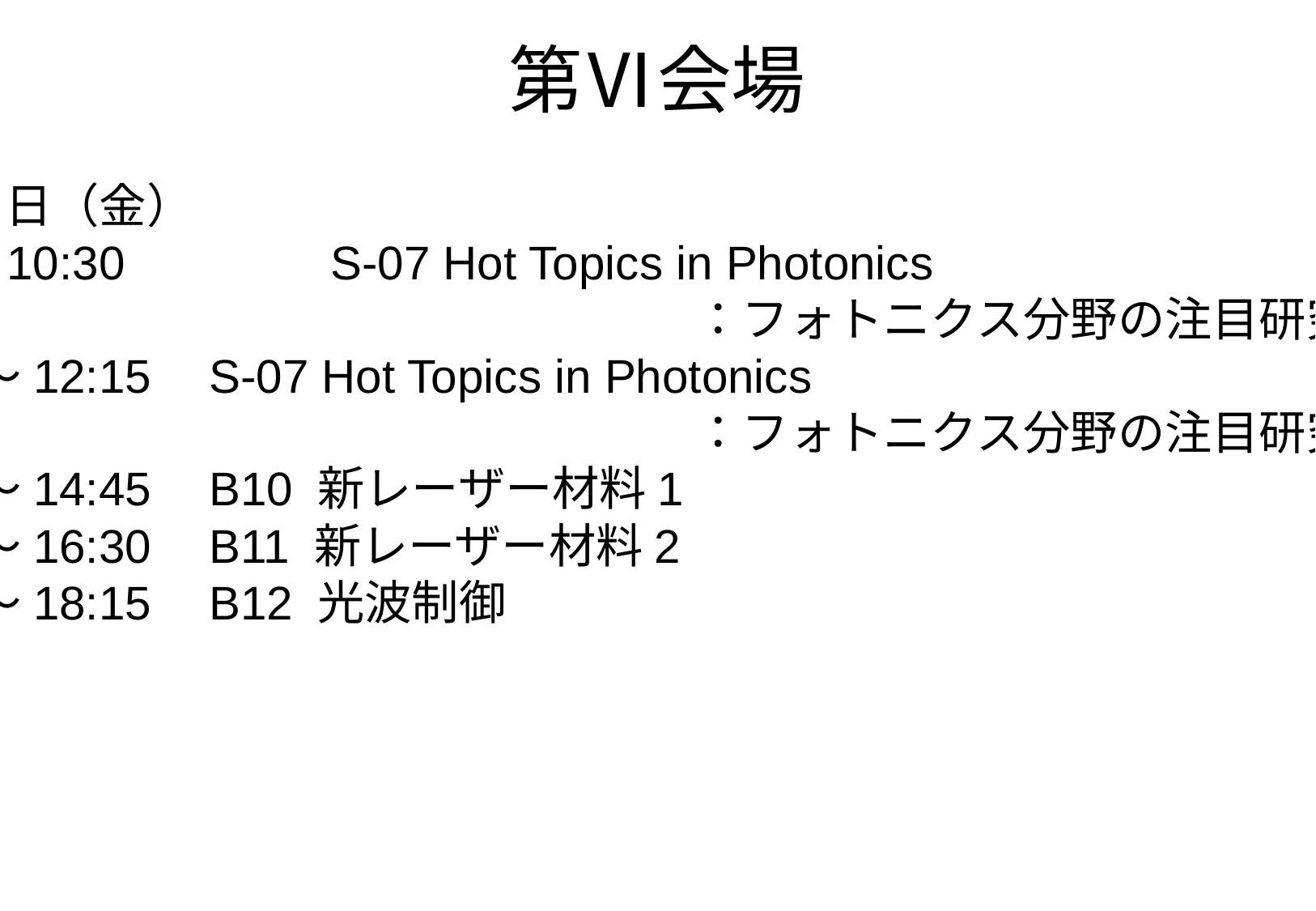

# 第Ⅵ会場
1月20日（金）
9:00～10:30		S-07 Hot Topics in Photonics
							：フォトニクス分野の注目研究2022
10:45～12:15	S-07 Hot Topics in Photonics
							：フォトニクス分野の注目研究2022
13:30～14:45	B10 新レーザー材料1
15:15～16:30	B11 新レーザー材料2
16:45～18:15	B12 光波制御